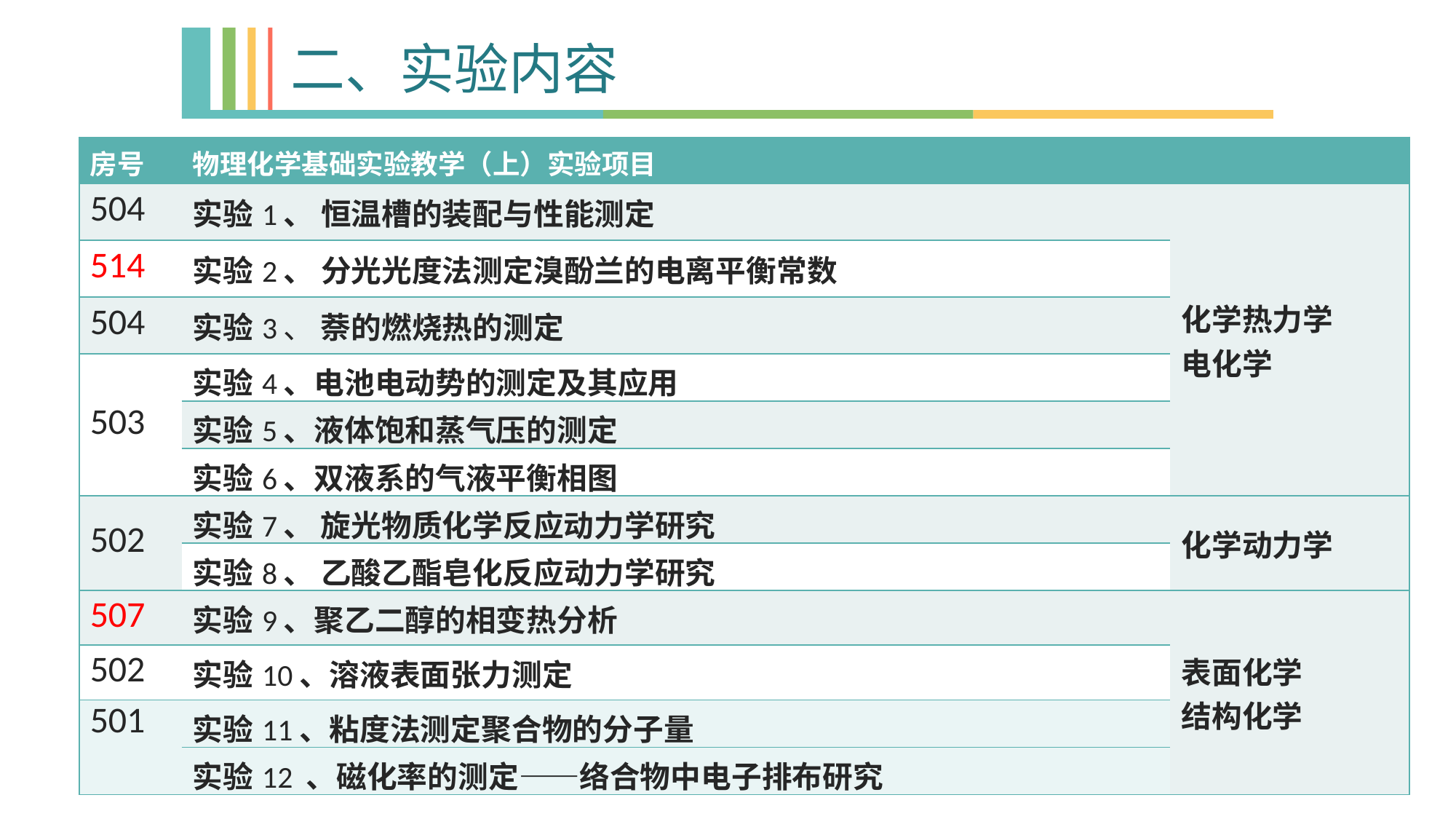

二、实验内容
| 房号 | 物理化学基础实验教学（上）实验项目 |  |
| --- | --- | --- |
| 504 | 实验1、 恒温槽的装配与性能测定 | 化学热力学 电化学 |
| 514 | 实验2、 分光光度法测定溴酚兰的电离平衡常数 |  |
| 504 | 实验3、 萘的燃烧热的测定 |  |
| 503 | 实验4、电池电动势的测定及其应用 |  |
|  | 实验5、液体饱和蒸气压的测定 |  |
|  | 实验6、双液系的气液平衡相图 |  |
| 502 | 实验7、 旋光物质化学反应动力学研究 | 化学动力学 |
|  | 实验8、 乙酸乙酯皂化反应动力学研究 |  |
| 507 | 实验9、聚乙二醇的相变热分析 | 表面化学 结构化学 |
| 502 | 实验10、溶液表面张力测定 |  |
| 501 | 实验11、粘度法测定聚合物的分子量 |  |
|  | 实验12 、磁化率的测定——络合物中电子排布研究 |  |